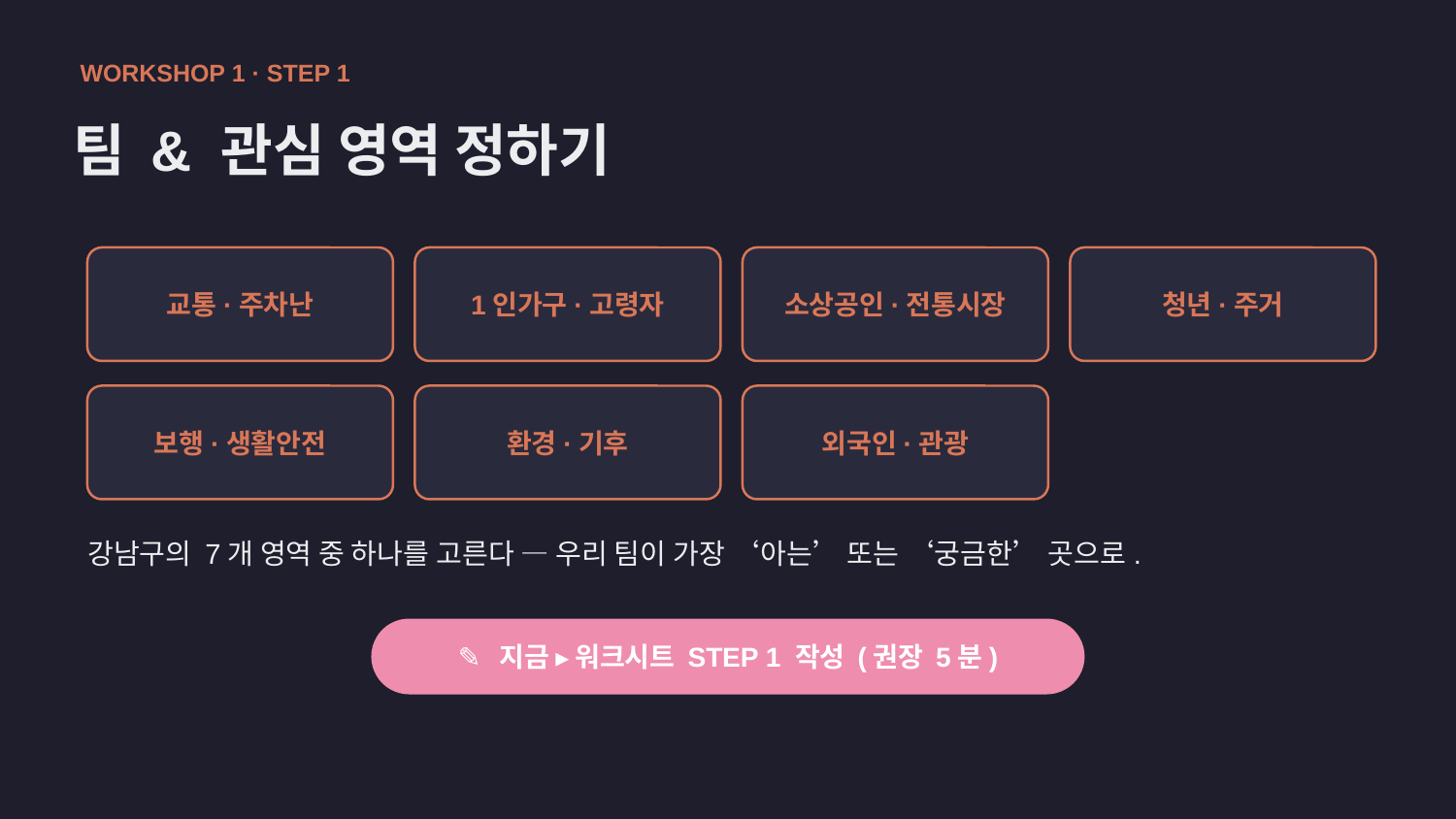

WORKSHOP 1 · STEP 1
팀 & 관심 영역 정하기

교통·주차난

1인가구·고령자

소상공인·전통시장

청년·주거

보행·생활안전

환경·기후

외국인·관광
강남구의 7개 영역 중 하나를 고른다 — 우리 팀이 가장 ‘아는’ 또는 ‘궁금한’ 곳으로.

✎  지금 ▸ 워크시트 STEP 1 작성 (권장 5분)